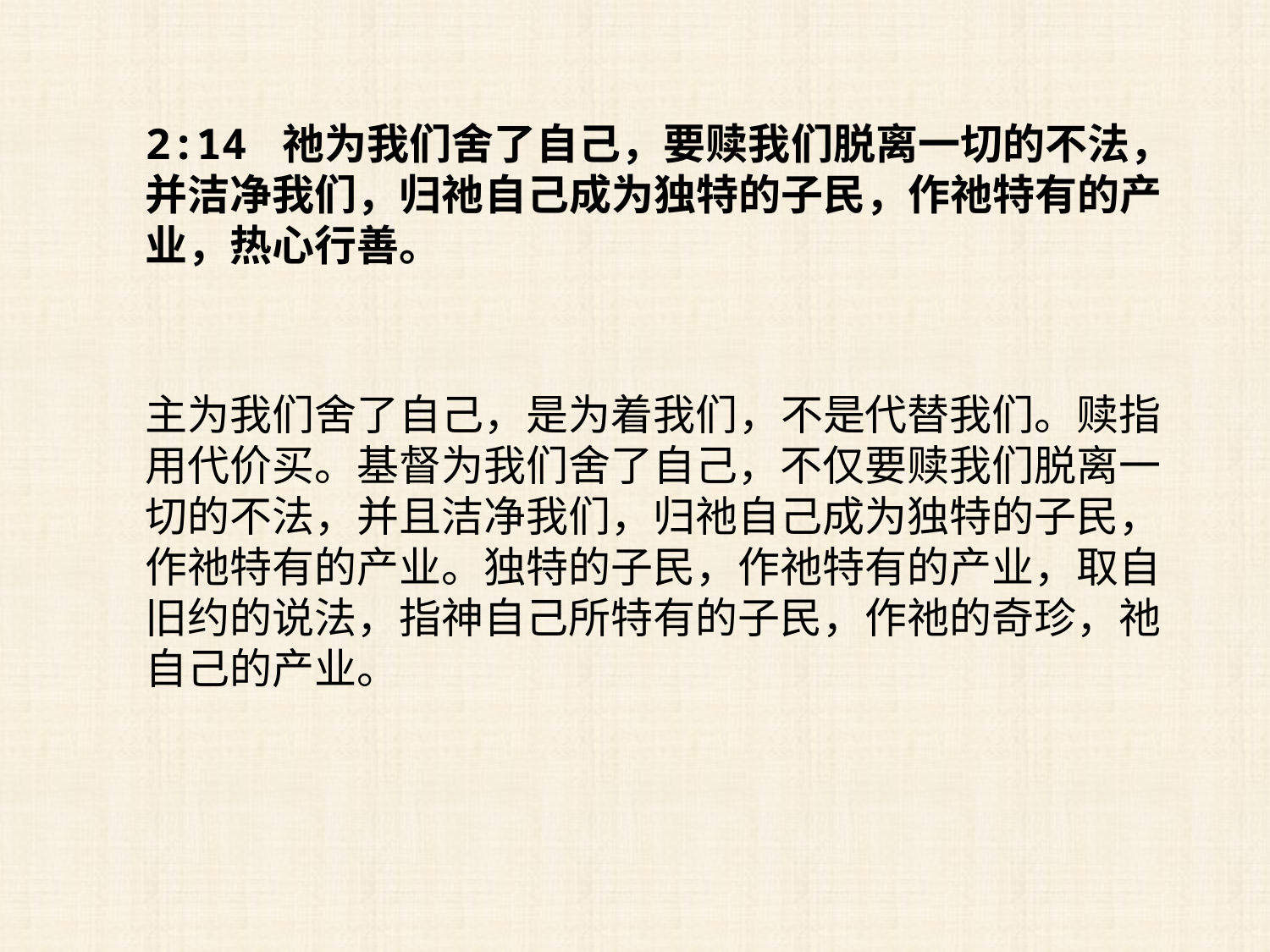

2:14 祂为我们舍了自己，要赎我们脱离一切的不法，并洁净我们，归祂自己成为独特的子民，作祂特有的产业，热心行善。
主为我们舍了自己，是为着我们，不是代替我们。赎指用代价买。基督为我们舍了自己，不仅要赎我们脱离一切的不法，并且洁净我们，归祂自己成为独特的子民，作祂特有的产业。独特的子民，作祂特有的产业，取自旧约的说法，指神自己所特有的子民，作祂的奇珍，祂自己的产业。